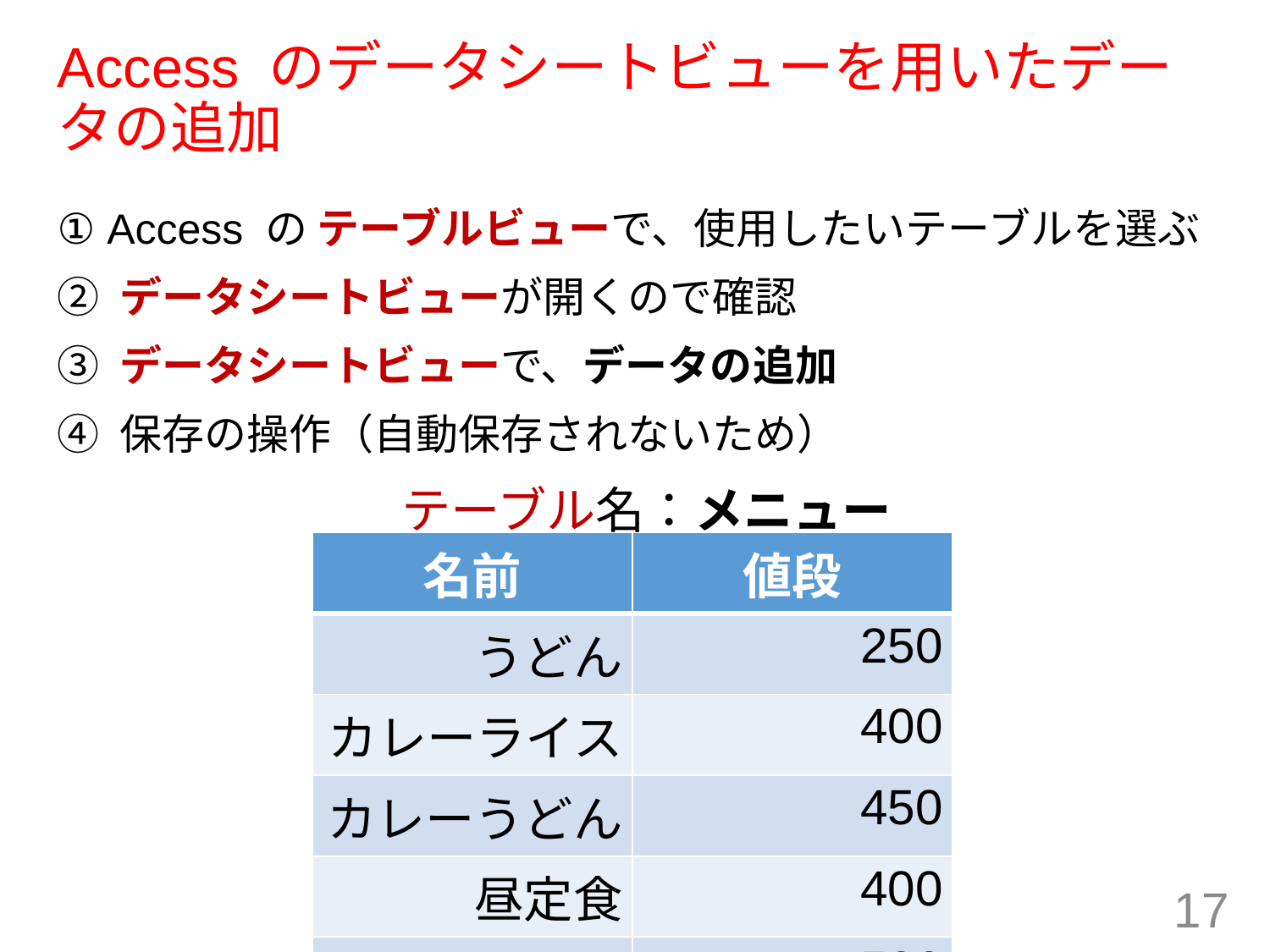

# Access のデータシートビューを用いたデータの追加
① Access の テーブルビューで、使用したいテーブルを選ぶ
② データシートビューが開くので確認
③ データシートビューで、データの追加
④ 保存の操作（自動保存されないため）
テーブル名：メニュー
| 名前 | 値段 |
| --- | --- |
| うどん | 250 |
| カレーライス | 400 |
| カレーうどん | 450 |
| 昼定食 | 400 |
| ラーメン定食 | 500 |
17